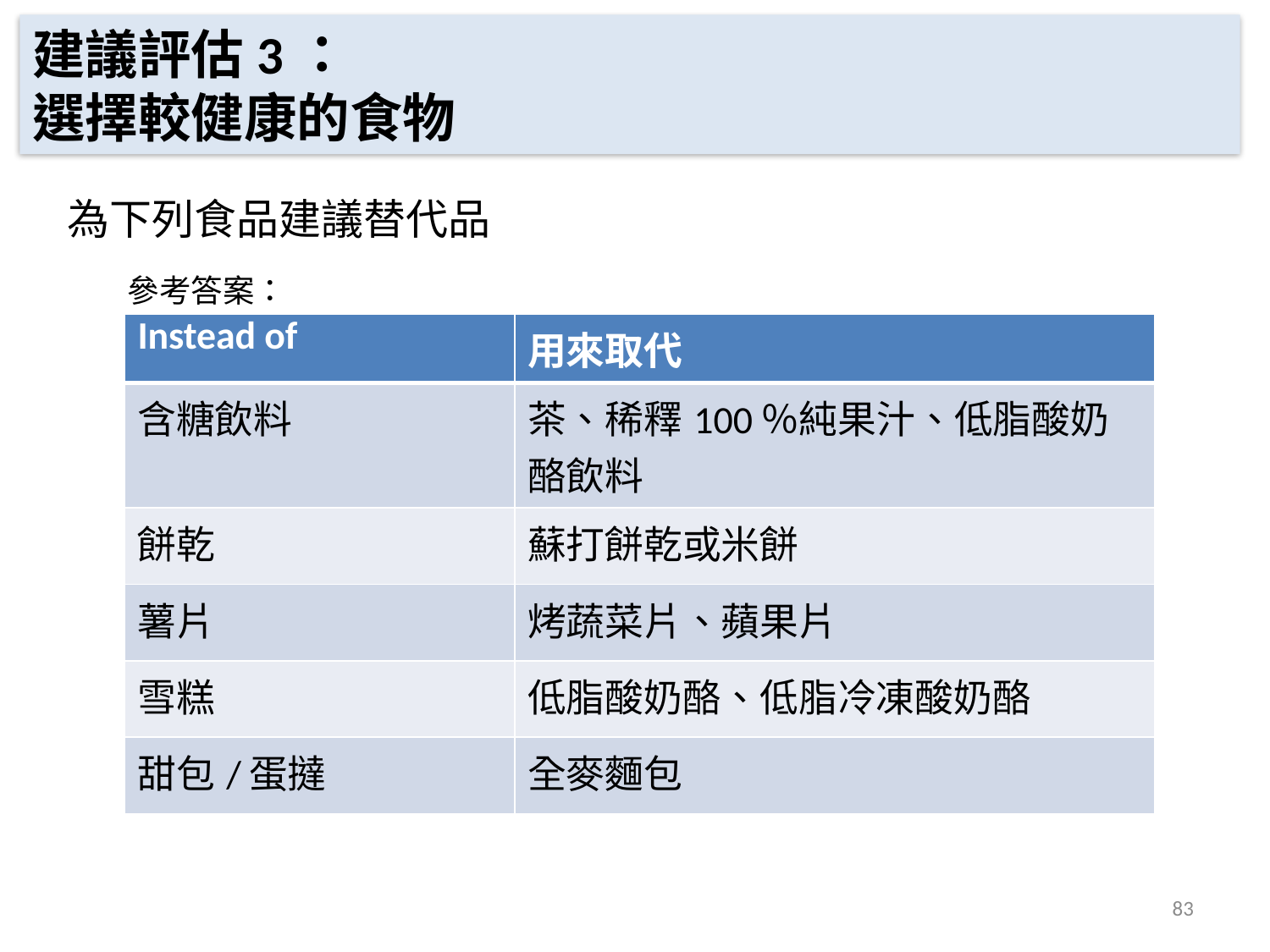

建議評估3：
選擇較健康的食物
為下列食品建議替代品
參考答案：
| Instead of | 用來取代 |
| --- | --- |
| 含糖飲料 | 茶、稀釋100％純果汁、低脂酸奶酪飲料 |
| 餅乾 | 蘇打餅乾或米餅 |
| 薯片 | 烤蔬菜片、蘋果片 |
| 雪糕 | 低脂酸奶酪、低脂冷凍酸奶酪 |
| 甜包/蛋撻 | 全麥麵包 |
83